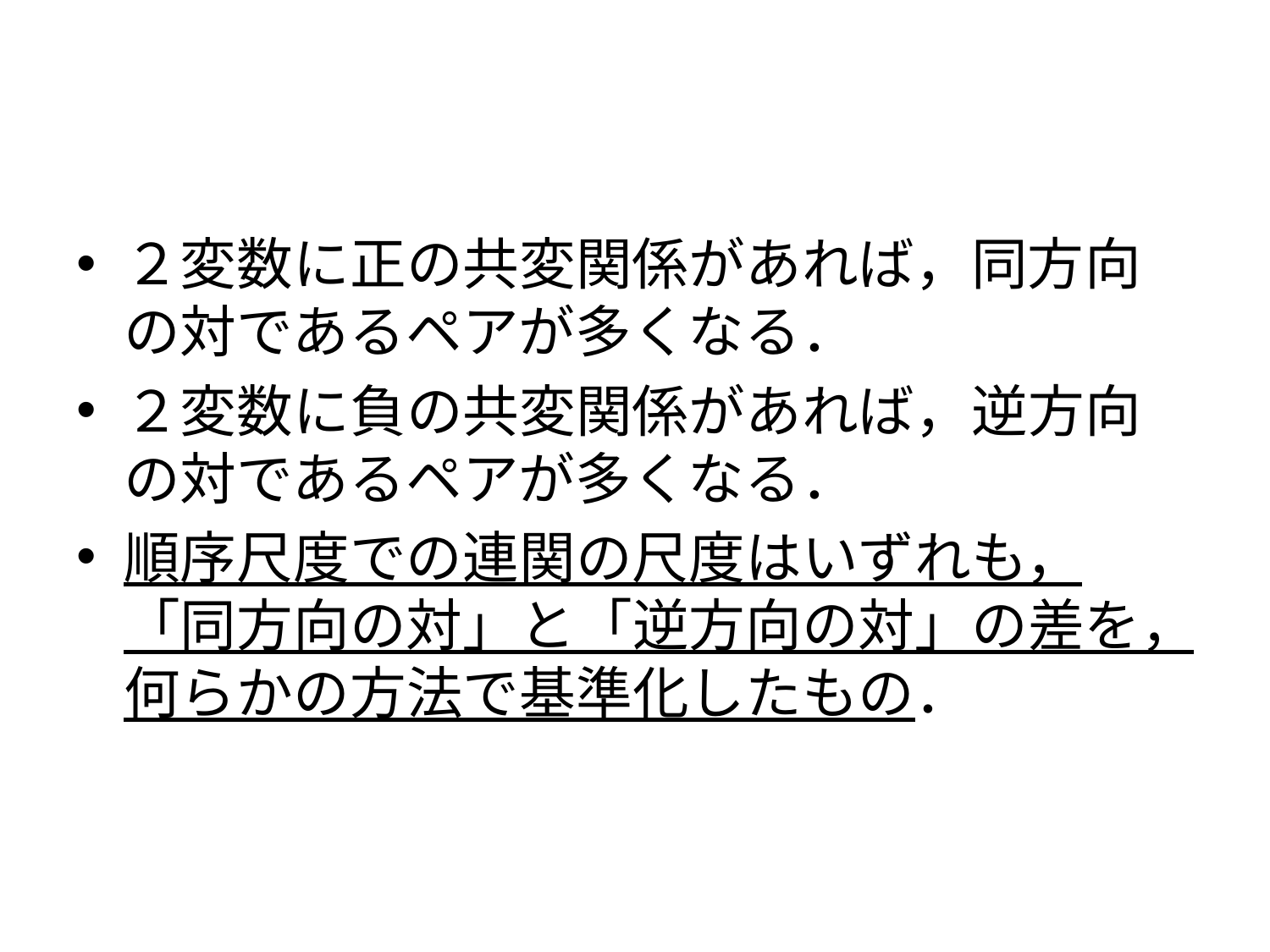

#
２変数に正の共変関係があれば，同方向の対であるペアが多くなる．
２変数に負の共変関係があれば，逆方向の対であるペアが多くなる．
順序尺度での連関の尺度はいずれも，「同方向の対」と「逆方向の対」の差を，何らかの方法で基準化したもの．